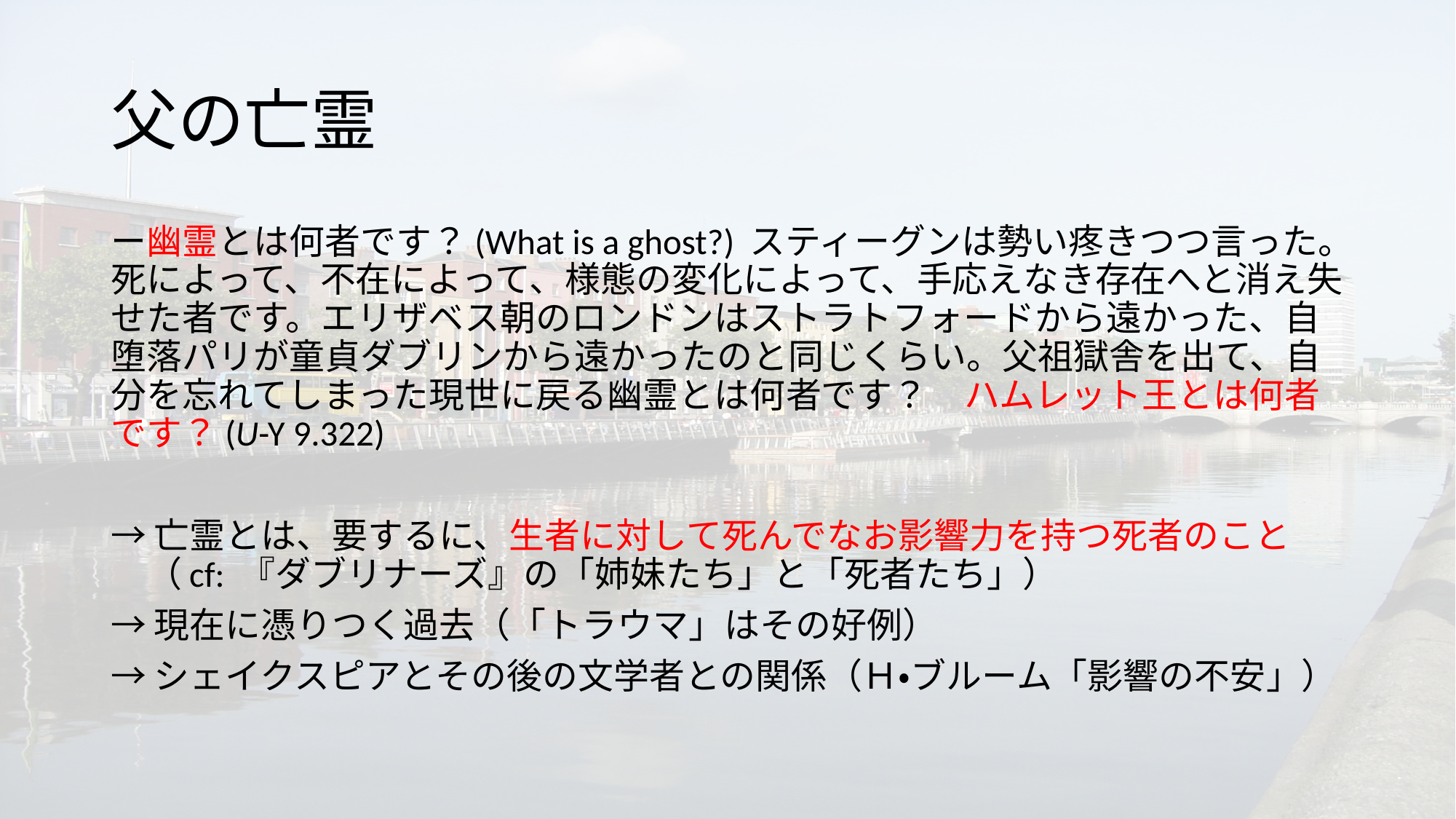

# 父の亡霊
ー幽霊とは何者です？(What is a ghost?) スティーグンは勢い疼きつつ言った。死によって、不在によって、様態の変化によって、手応えなき存在へと消え失せた者です。エリザベス朝のロンドンはストラトフォードから遠かった、自堕落パリが童貞ダブリンから遠かったのと同じくらい。父祖獄舎を出て、自分を忘れてしまった現世に戻る幽霊とは何者です？　ハムレット王とは何者です？(U-Y 9.322)

→亡霊とは、要するに、生者に対して死んでなお影響力を持つ死者のこと
　（cf: 『ダブリナーズ』の「姉妹たち」と「死者たち」）
→現在に憑りつく過去（「トラウマ」はその好例）
→シェイクスピアとその後の文学者との関係（Ｈ・ブルーム「影響の不安」）